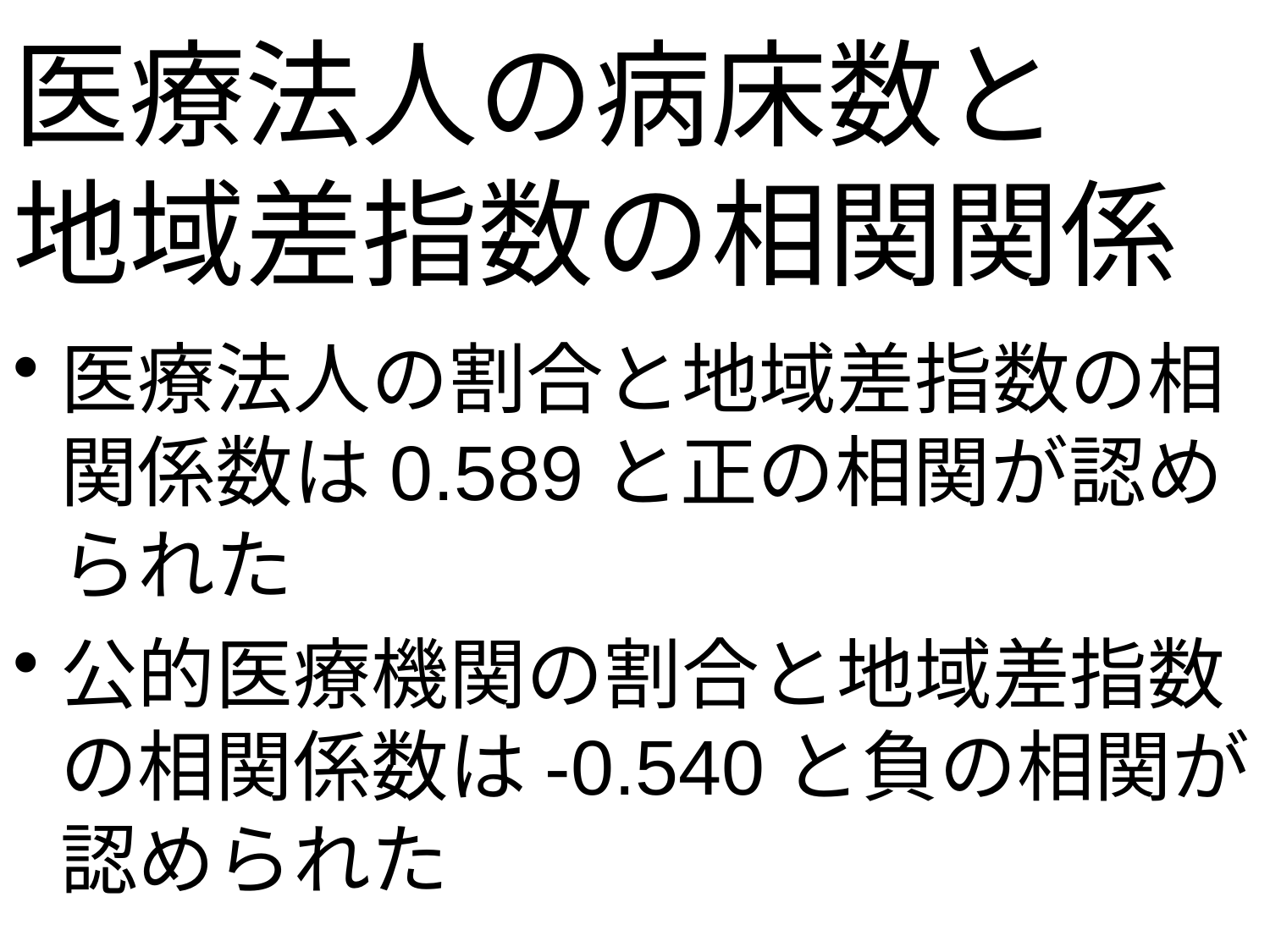

# 医療法人の病床数と 地域差指数の相関関係
医療法人の割合と地域差指数の相関係数は0.589と正の相関が認められた
公的医療機関の割合と地域差指数の相関係数は-0.540と負の相関が認められた